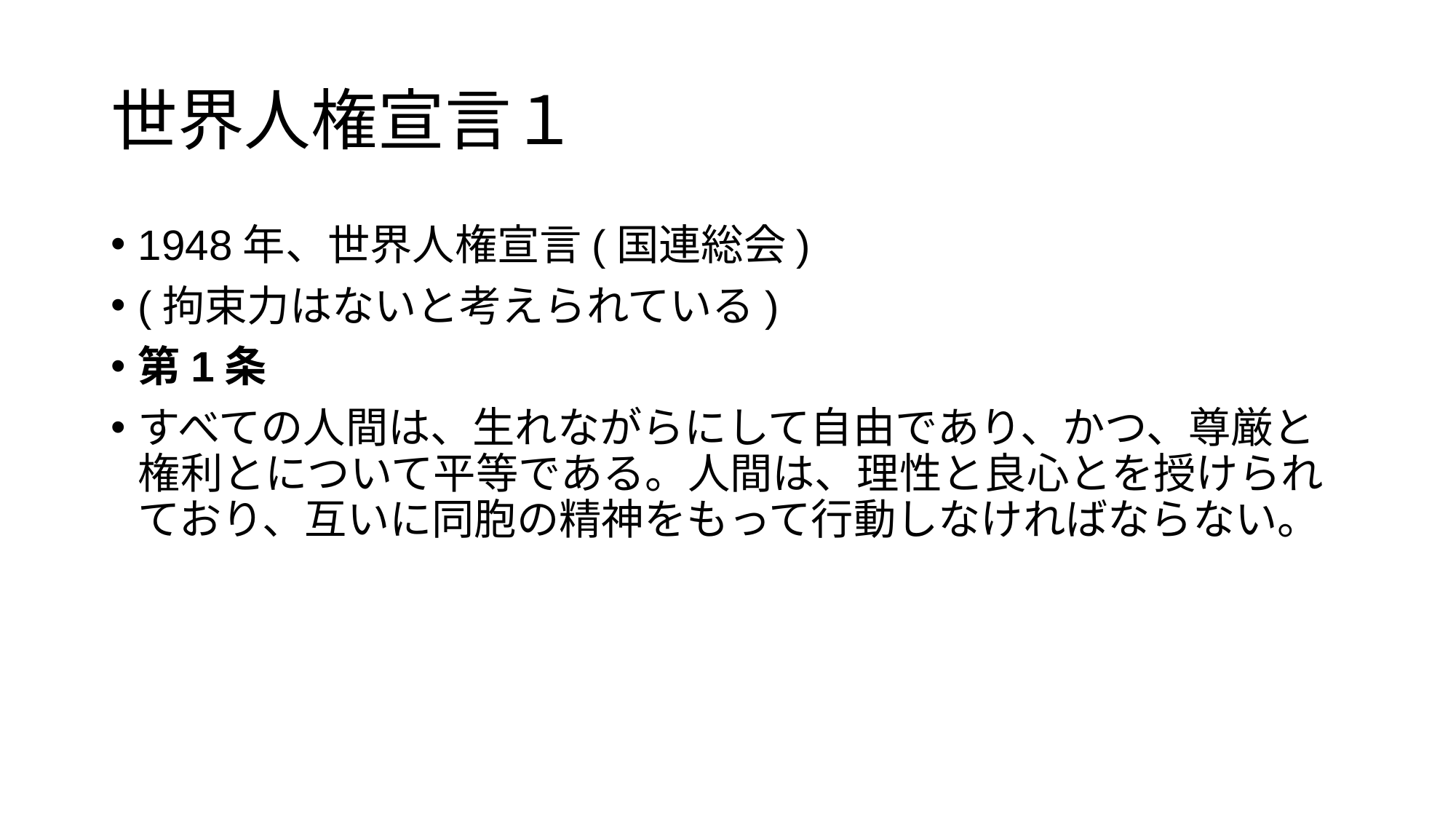

# 世界人権宣言１
1948年、世界人権宣言(国連総会)
(拘束力はないと考えられている)
第1条
すべての人間は、生れながらにして自由であり、かつ、尊厳と権利とについて平等である。人間は、理性と良心とを授けられており、互いに同胞の精神をもって行動しなければならない。